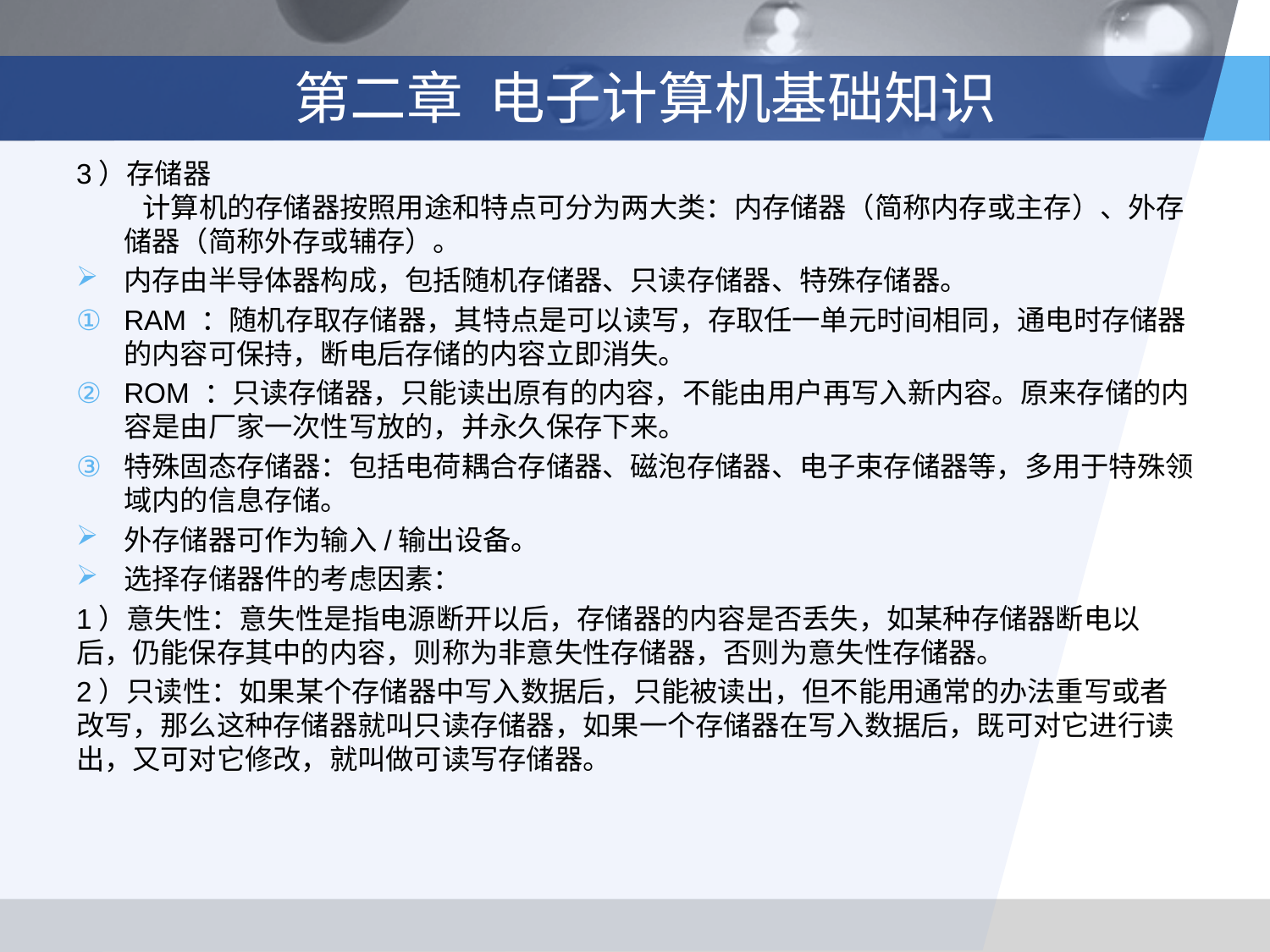

# 第二章  电子计算机基础知识
3）存储器
   计算机的存储器按照用途和特点可分为两大类：内存储器（简称内存或主存）、外存储器（简称外存或辅存）。
内存由半导体器构成，包括随机存储器、只读存储器、特殊存储器。
RAM ：随机存取存储器，其特点是可以读写，存取任一单元时间相同，通电时存储器的内容可保持，断电后存储的内容立即消失。
ROM ：只读存储器，只能读出原有的内容，不能由用户再写入新内容。原来存储的内容是由厂家一次性写放的，并永久保存下来。
特殊固态存储器：包括电荷耦合存储器、磁泡存储器、电子束存储器等，多用于特殊领域内的信息存储。
外存储器可作为输入/输出设备。
选择存储器件的考虑因素：
1）意失性：意失性是指电源断开以后，存储器的内容是否丢失，如某种存储器断电以后，仍能保存其中的内容，则称为非意失性存储器，否则为意失性存储器。
2）只读性：如果某个存储器中写入数据后，只能被读出，但不能用通常的办法重写或者改写，那么这种存储器就叫只读存储器，如果一个存储器在写入数据后，既可对它进行读出，又可对它修改，就叫做可读写存储器。